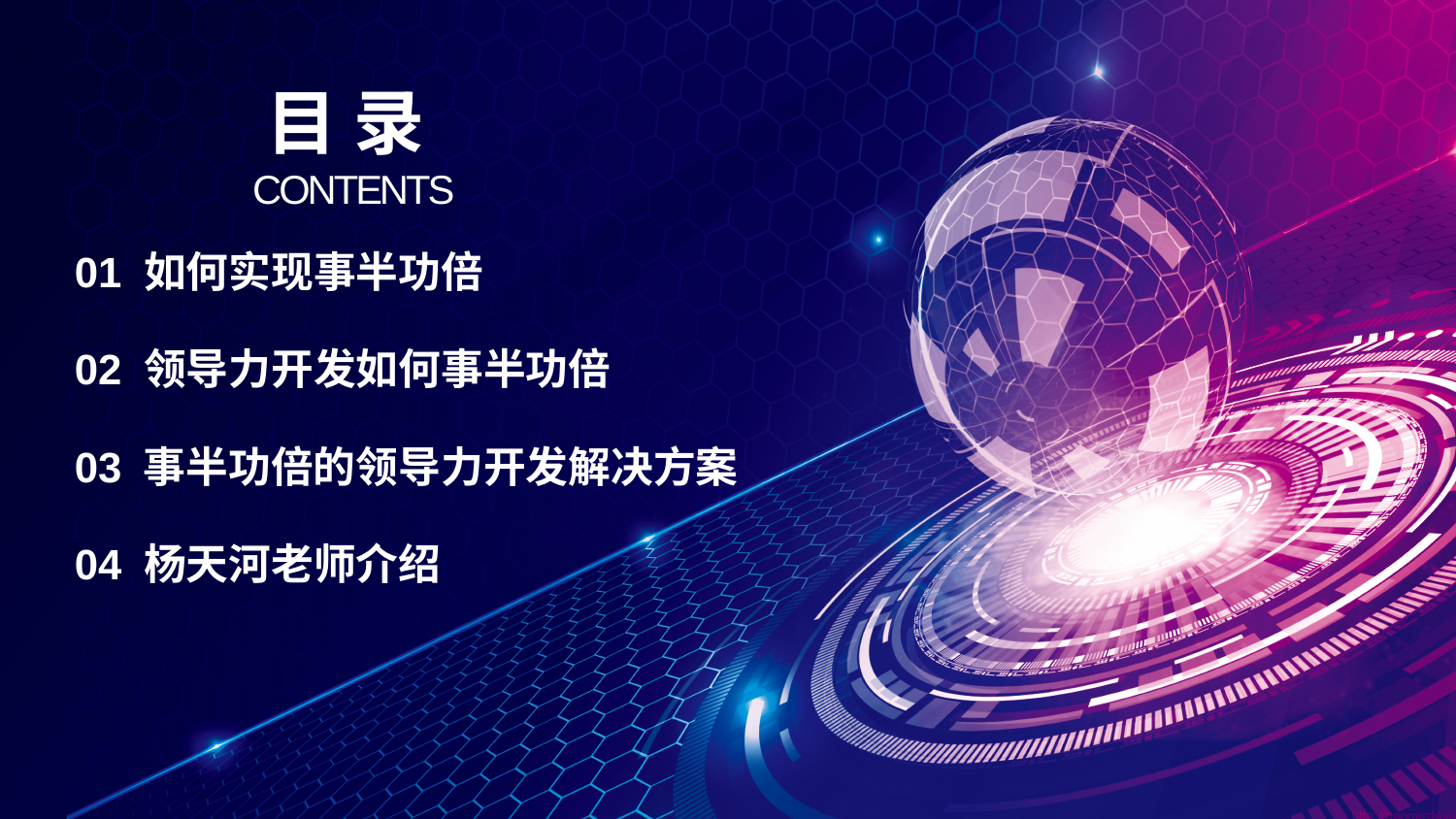

目 录
CONTENTS

01 如何实现事半功倍
02 领导力开发如何事半功倍
03 事半功倍的领导力开发解决方案
04 杨天河老师介绍